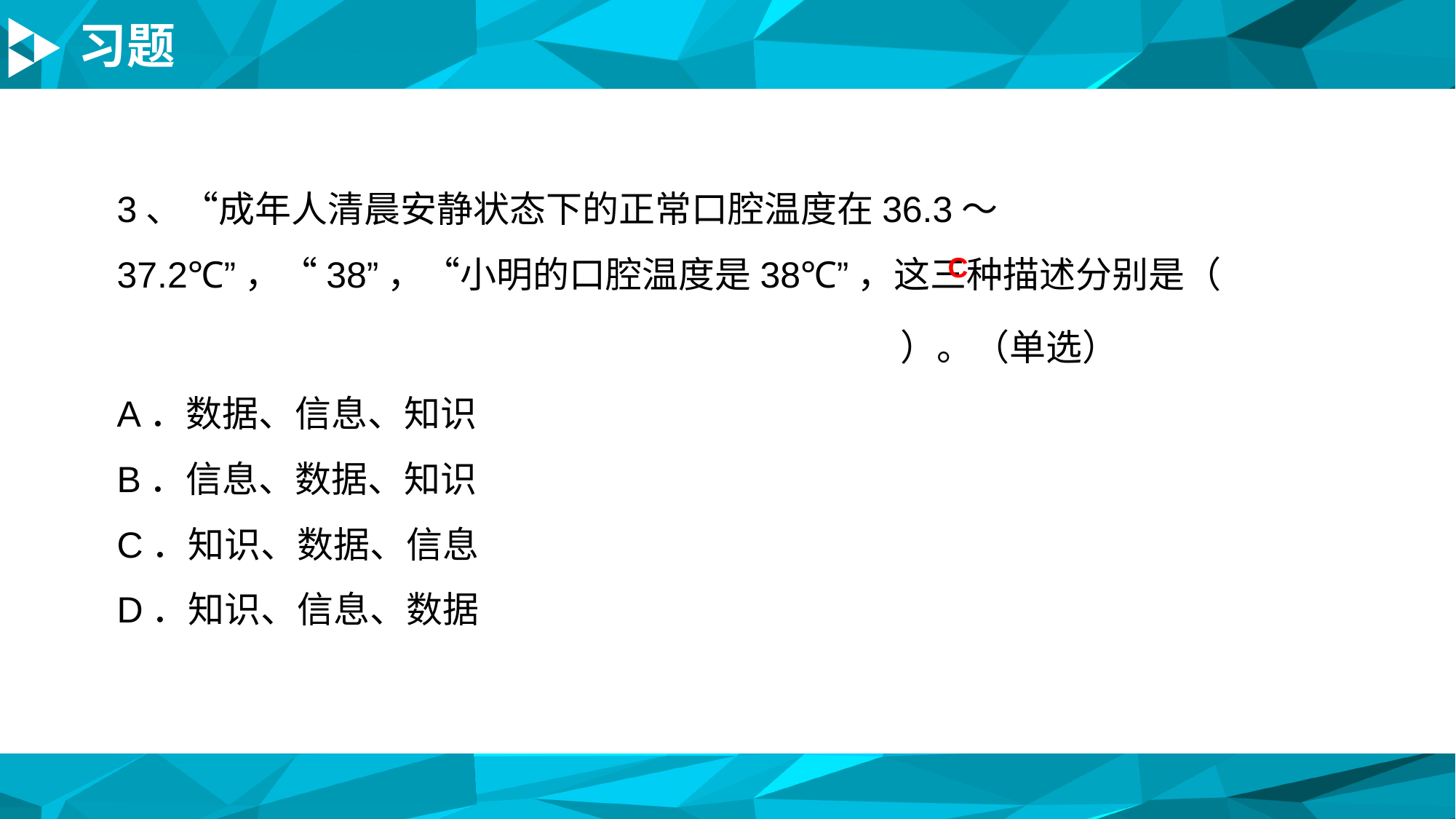

习题
3、“成年人清晨安静状态下的正常口腔温度在36.3～37.2℃”，“38”，“小明的口腔温度是38℃”，这三种描述分别是（ 	）。（单选）
A．数据、信息、知识
B．信息、数据、知识
C．知识、数据、信息
D．知识、信息、数据
# C